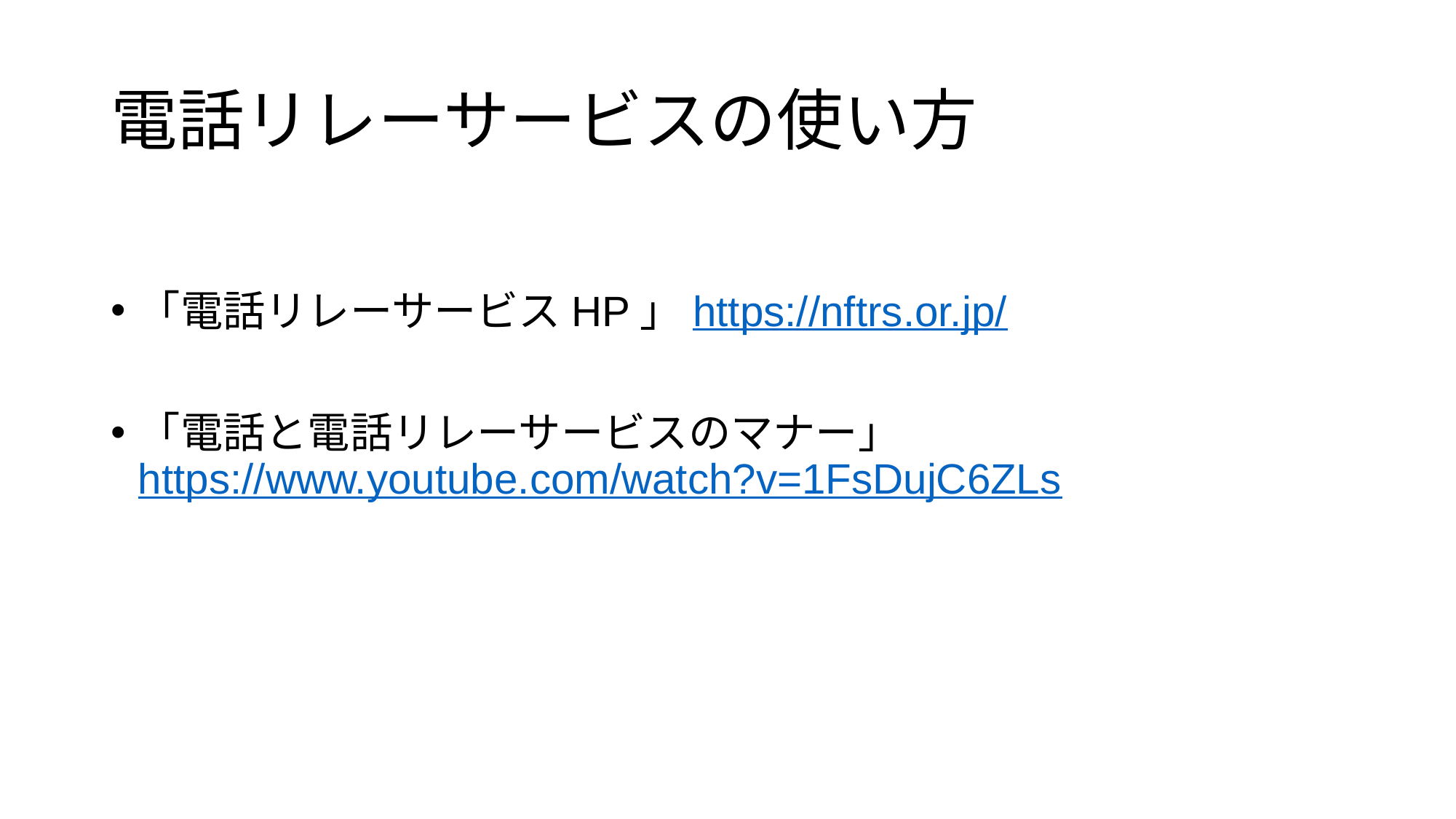

# 電話リレーサービスの使い方

「電話リレーサービスHP」https://nftrs.or.jp/

「電話と電話リレーサービスのマナー」https://www.youtube.com/watch?v=1FsDujC6ZLs